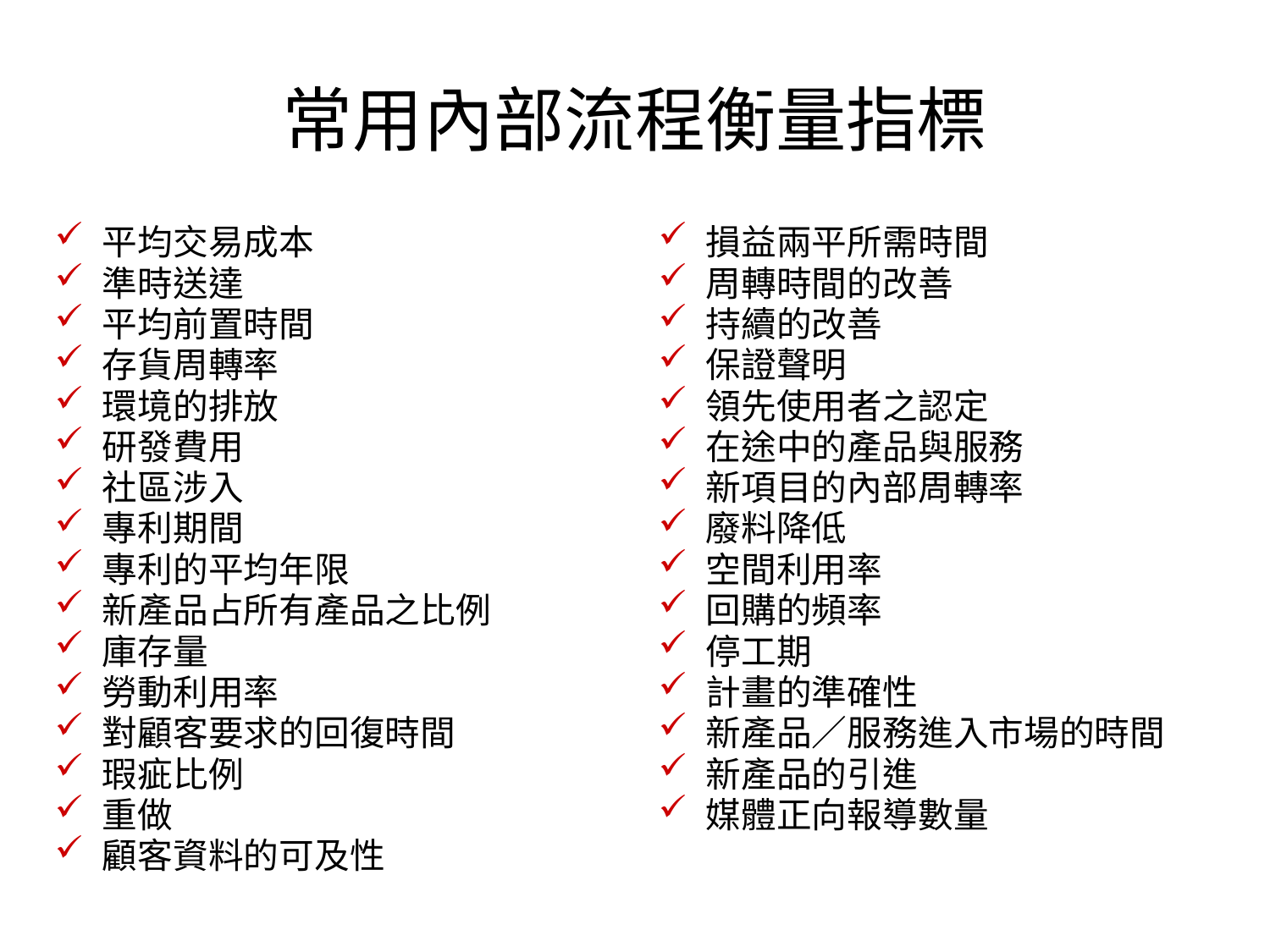

# 常用內部流程衡量指標
平均交易成本
準時送達
平均前置時間
存貨周轉率
環境的排放
研發費用
社區涉入
專利期間
專利的平均年限
新產品占所有產品之比例
庫存量
勞動利用率
對顧客要求的回復時間
瑕疵比例
重做
顧客資料的可及性
損益兩平所需時間
周轉時間的改善
持續的改善
保證聲明
領先使用者之認定
在途中的產品與服務
新項目的內部周轉率
廢料降低
空間利用率
回購的頻率
停工期
計畫的準確性
新產品／服務進入市場的時間
新產品的引進
媒體正向報導數量